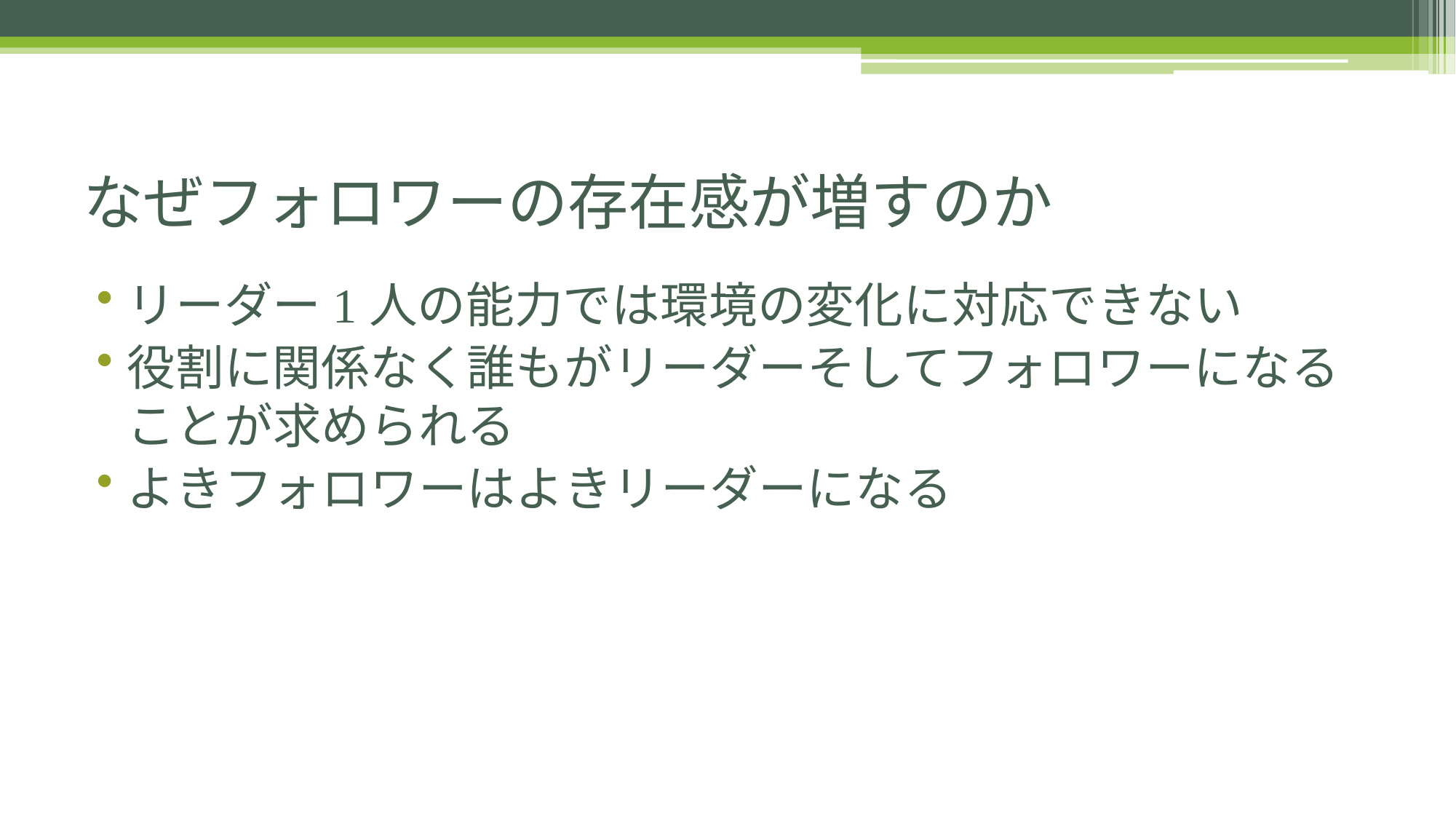

# なぜフォロワーの存在感が増すのか
リーダー1人の能力では環境の変化に対応できない
役割に関係なく誰もがリーダーそしてフォロワーになることが求められる
よきフォロワーはよきリーダーになる